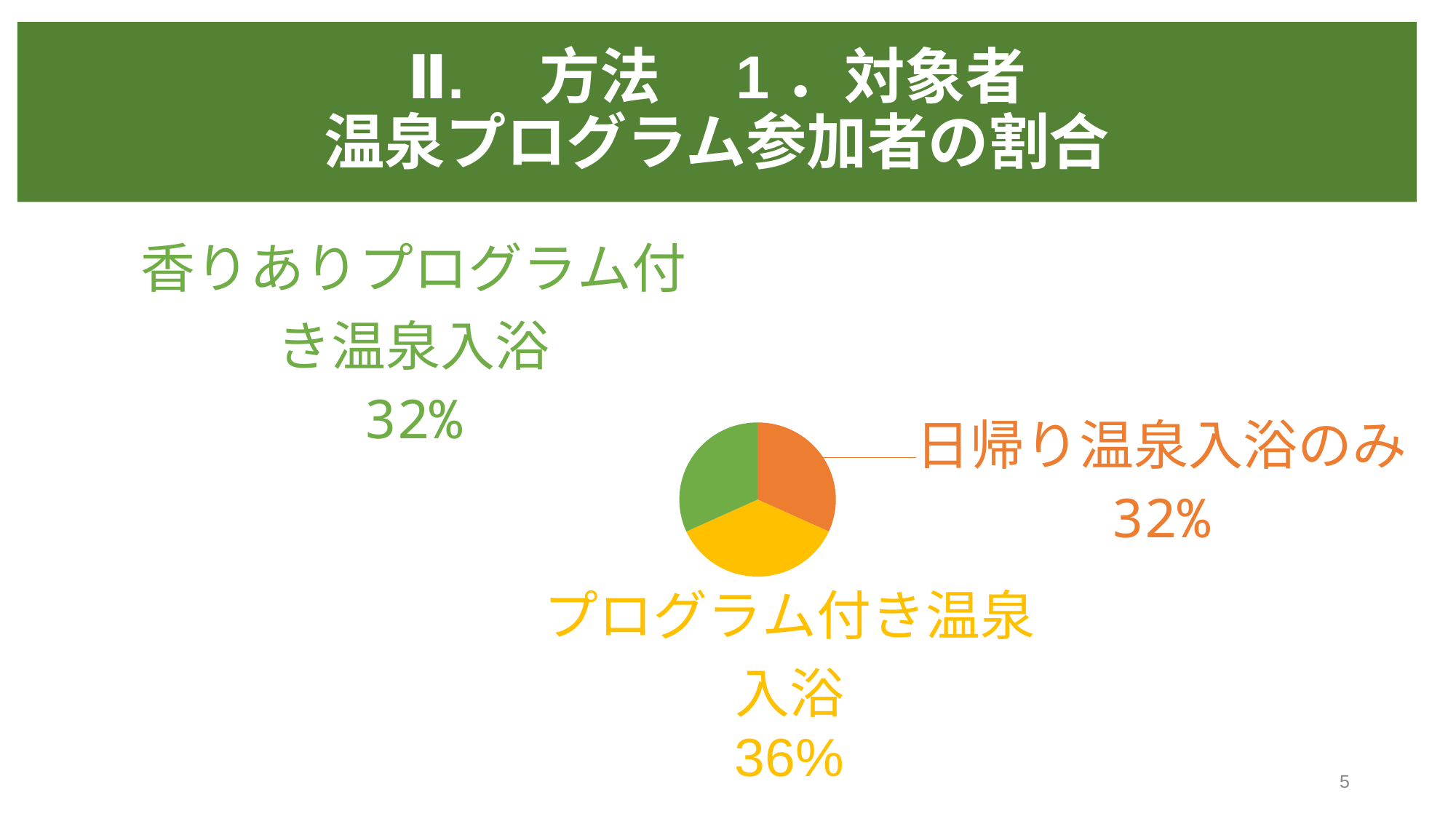

# Ⅱ.　方法　1．対象者 温泉プログラム参加者の割合

### Chart

| Category | 売上高 |
|---|---|
| 日帰り温泉入浴のみ | 7.0 |
| プログラム付き温泉入浴 | 8.0 |
| 香りありプログラム付き温泉入浴 | 7.0 |
5